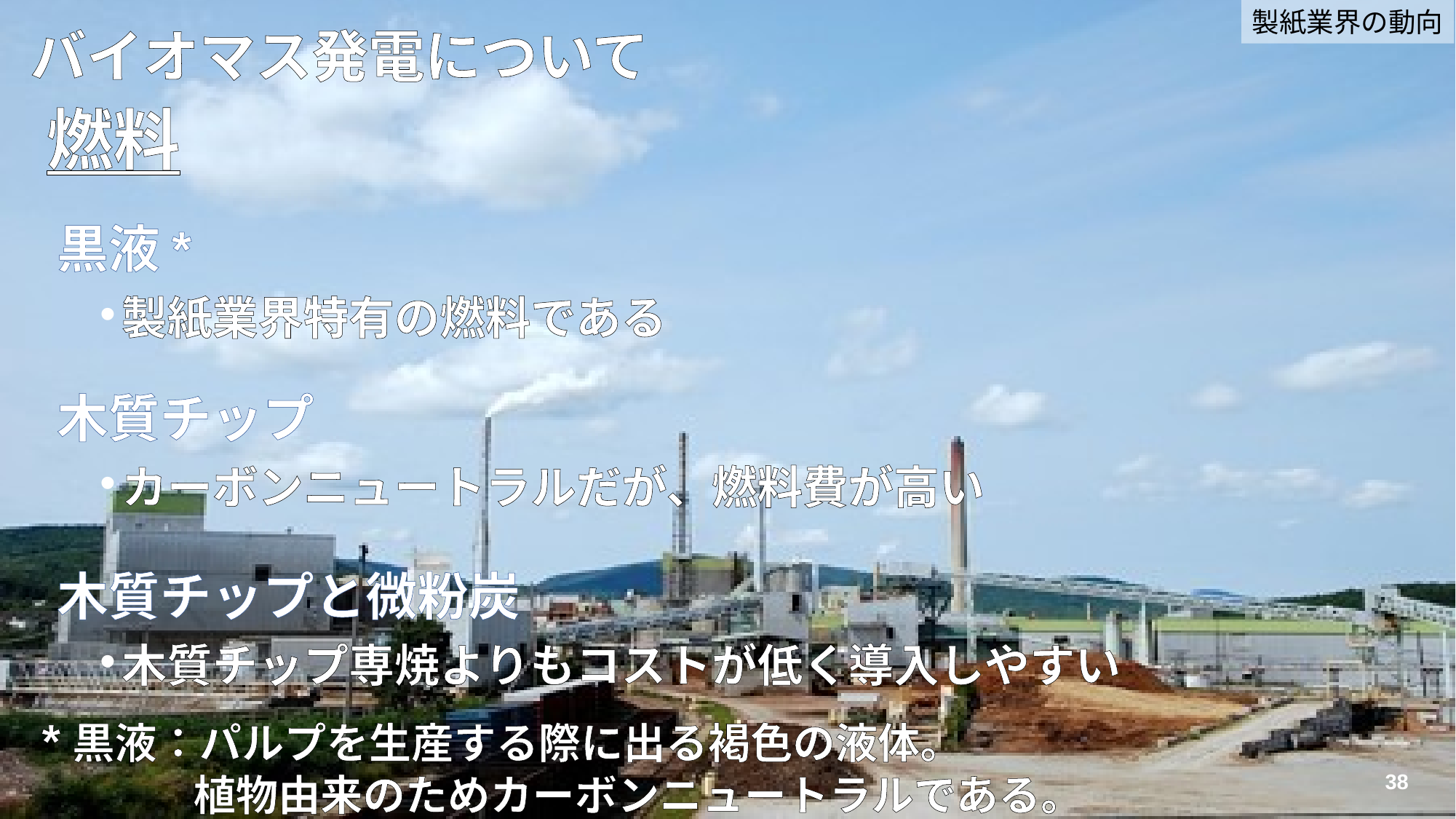

製紙業界の動向
# バイオマス発電について
燃料
黒液*
製紙業界特有の燃料である

木質チップ
カーボンニュートラルだが、燃料費が高い

木質チップと微粉炭
木質チップ専焼よりもコストが低く導入しやすい

*黒液：パルプを生産する際に出る褐色の液体。
	　植物由来のためカーボンニュートラルである。
38